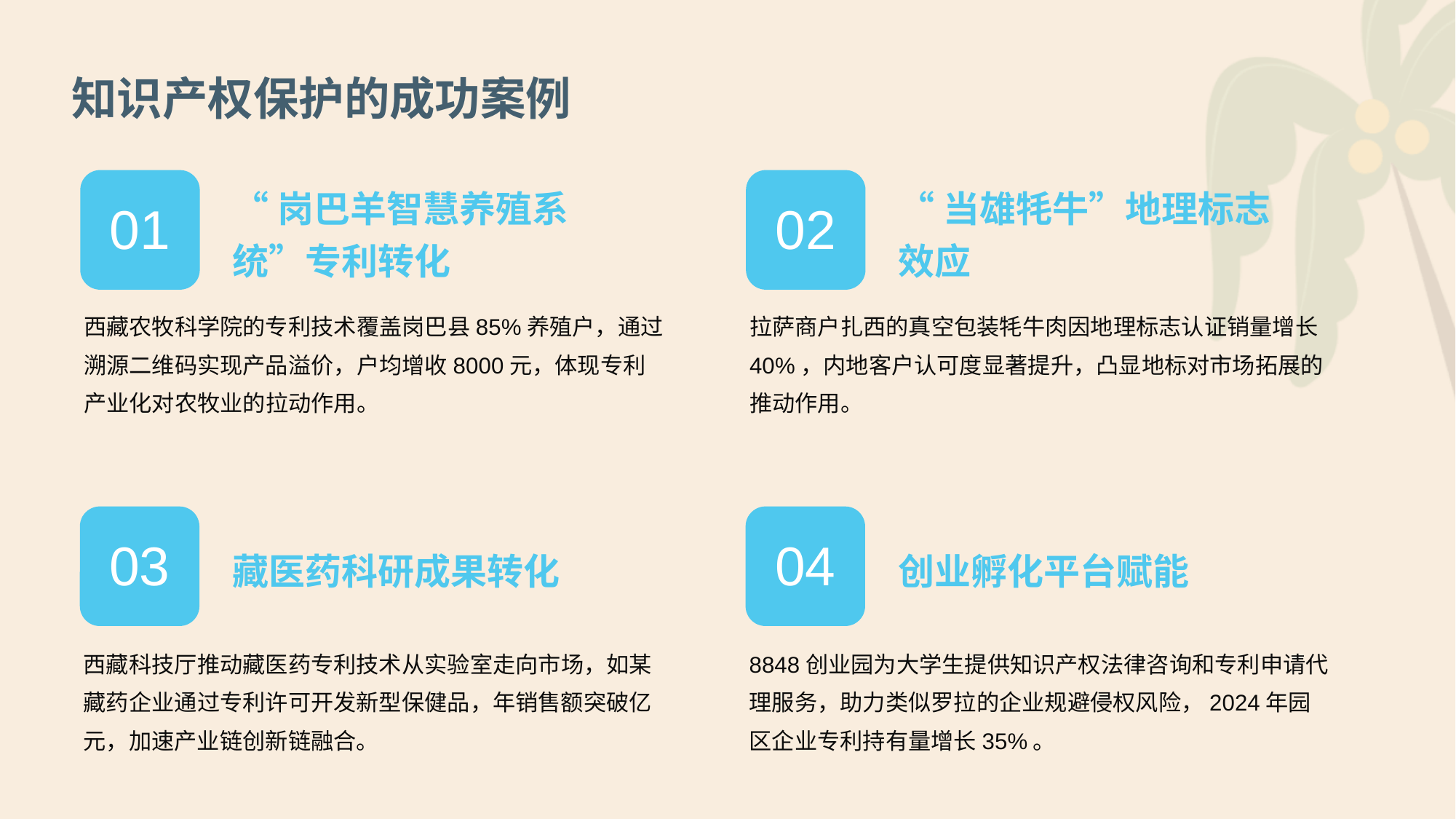

知识产权保护的成功案例

“岗巴羊智慧养殖系统”专利转化

“当雄牦牛”地理标志效应
01
02
西藏农牧科学院的专利技术覆盖岗巴县85%养殖户，通过溯源二维码实现产品溢价，户均增收8000元，体现专利产业化对农牧业的拉动作用。
拉萨商户扎西的真空包装牦牛肉因地理标志认证销量增长40%，内地客户认可度显著提升，凸显地标对市场拓展的推动作用。

藏医药科研成果转化

创业孵化平台赋能
03
04
西藏科技厅推动藏医药专利技术从实验室走向市场，如某藏药企业通过专利许可开发新型保健品，年销售额突破亿元，加速产业链创新链融合。
8848创业园为大学生提供知识产权法律咨询和专利申请代理服务，助力类似罗拉的企业规避侵权风险，2024年园区企业专利持有量增长35%。